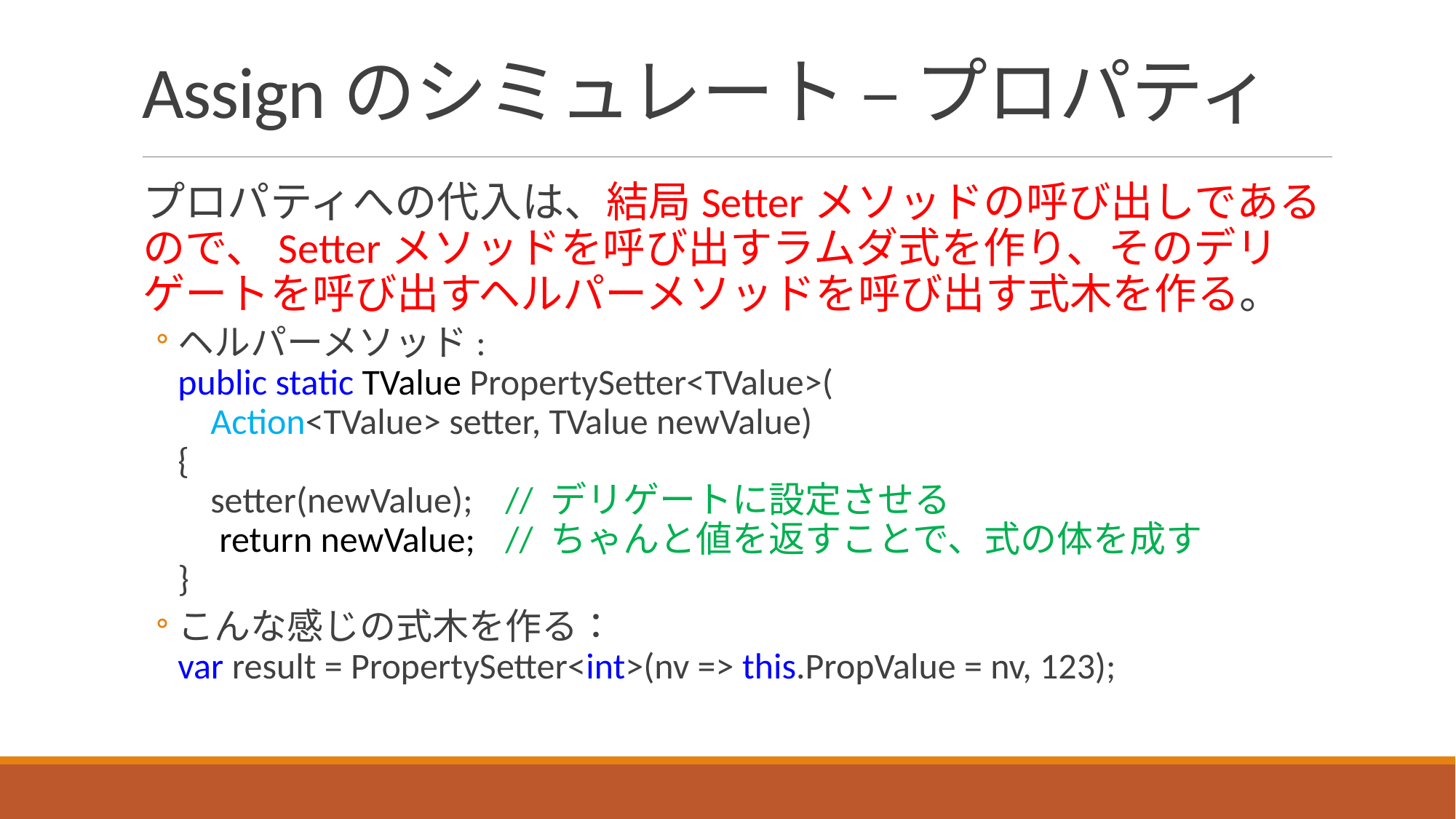

# Assignのシミュレート – プロパティ
プロパティへの代入は、結局Setterメソッドの呼び出しであるので、Setterメソッドを呼び出すラムダ式を作り、そのデリゲートを呼び出すヘルパーメソッドを呼び出す式木を作る。
ヘルパーメソッド:
public static TValue PropertySetter<TValue>(
    Action<TValue> setter, TValue newValue)
{
    setter(newValue);	// デリゲートに設定させる
    return newValue; 	// ちゃんと値を返すことで、式の体を成す
}
こんな感じの式木を作る：
var result = PropertySetter<int>(nv => this.PropValue = nv, 123);